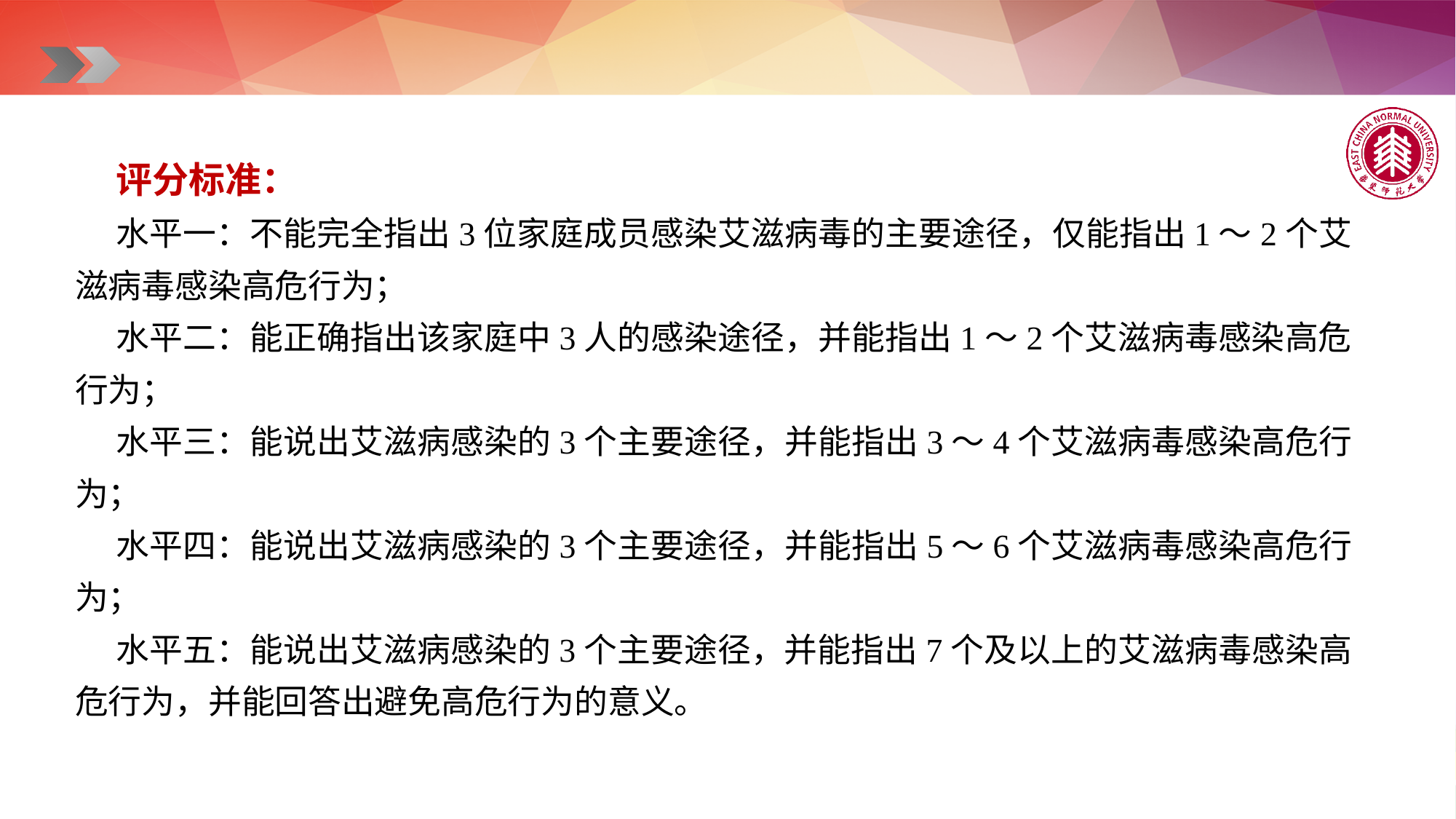

评分标准：
水平一：不能完全指出3位家庭成员感染艾滋病毒的主要途径，仅能指出1～2个艾滋病毒感染高危行为；
水平二：能正确指出该家庭中3人的感染途径，并能指出1～2个艾滋病毒感染高危行为；
水平三：能说出艾滋病感染的3个主要途径，并能指出3～4个艾滋病毒感染高危行为；
水平四：能说出艾滋病感染的3个主要途径，并能指出5～6个艾滋病毒感染高危行为；
水平五：能说出艾滋病感染的3个主要途径，并能指出7个及以上的艾滋病毒感染高危行为，并能回答出避免高危行为的意义。